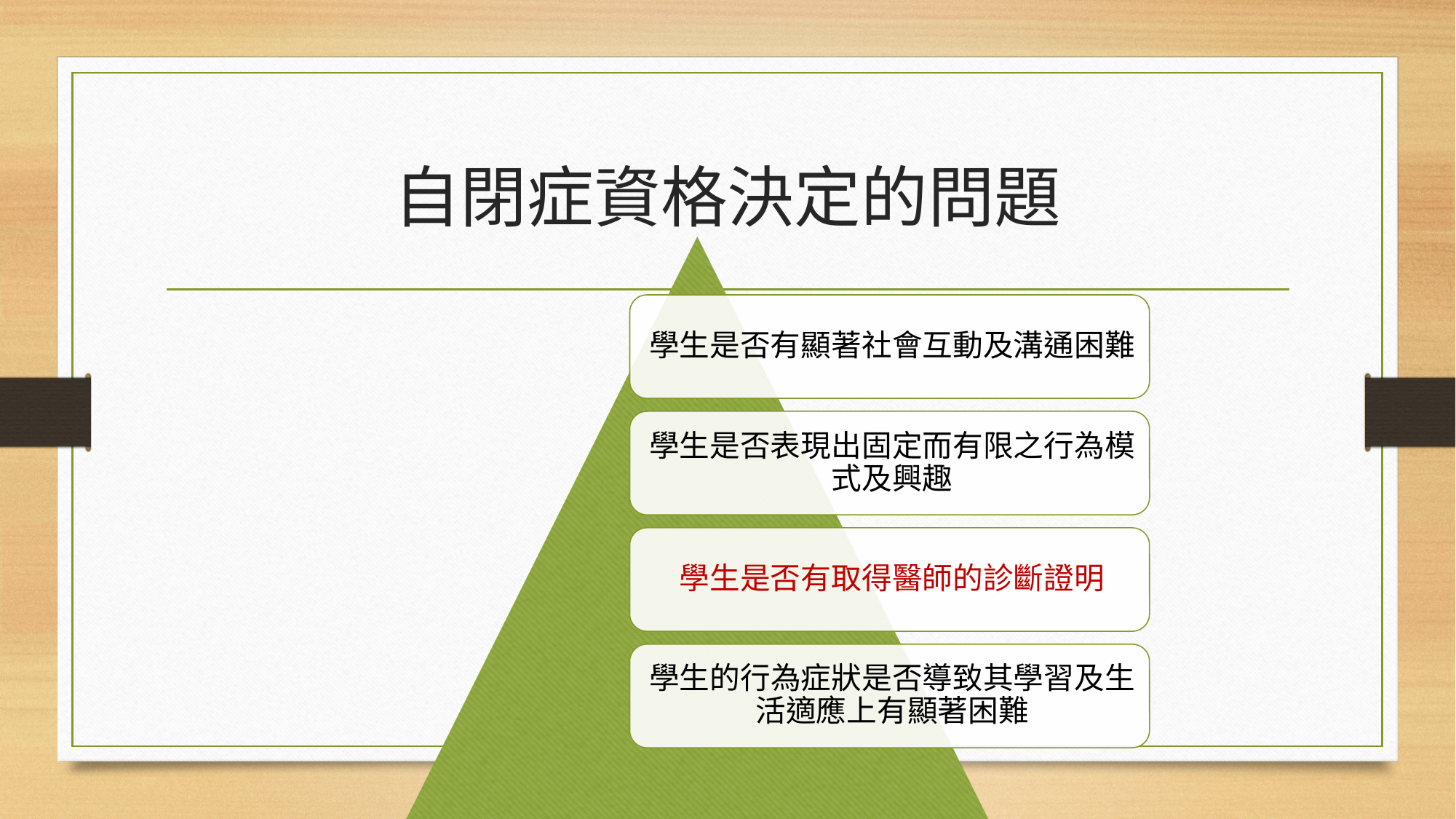

# 自閉症資格決定的問題
學生是否有顯著社會互動及溝通困難
學生是否表現出固定而有限之行為模式及興趣
學生是否有取得醫師的診斷證明
學生的行為症狀是否導致其學習及生活適應上有顯著困難